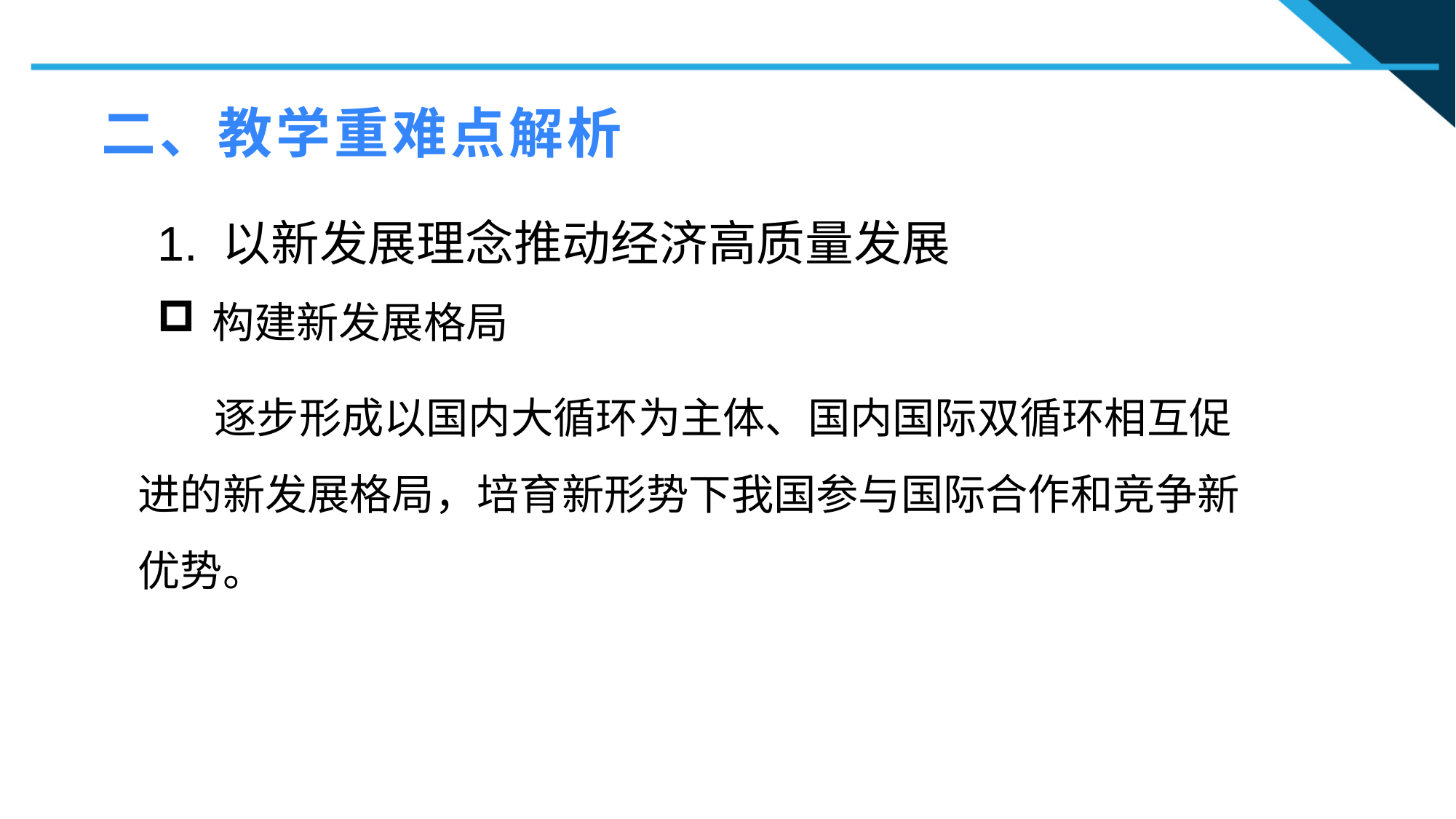

二、教学重难点解析
1. 以新发展理念推动经济高质量发展
构建新发展格局

1
       逐步形成以国内大循环为主体、国内国际双循环相互促进的新发展格局，培育新形势下我国参与国际合作和竞争新优势。
2
2
n